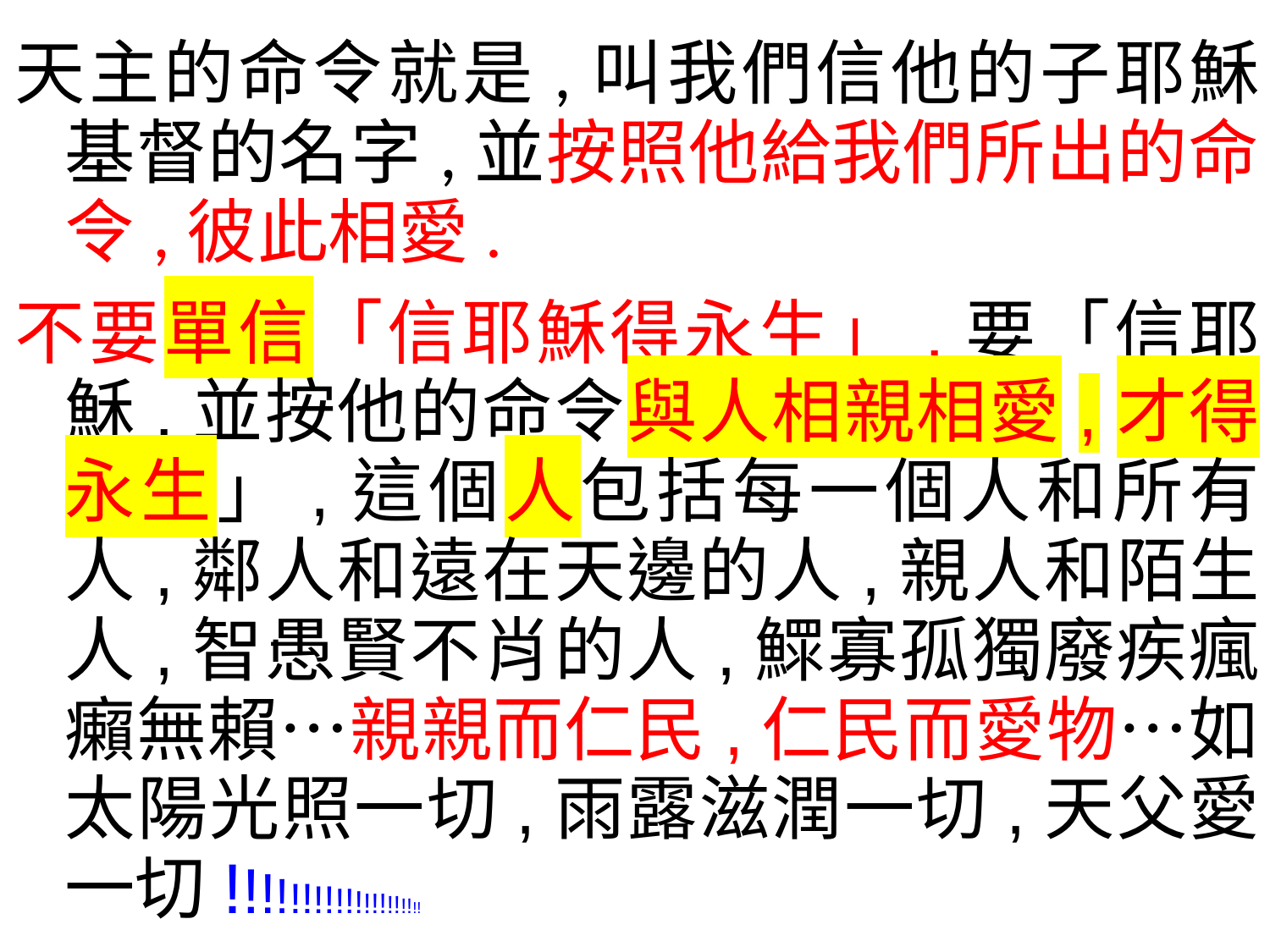

天主的命令就是,叫我們信他的子耶穌基督的名字,並按照他給我們所出的命令,彼此相愛.
不要單信「信耶穌得永生」,要「信耶穌,並按他的命令與人相親相愛,才得永生」,這個人包括每一個人和所有人,鄰人和遠在天邊的人,親人和陌生人,智愚賢不肖的人,鰥寡孤獨廢疾瘋癩無賴…親親而仁民,仁民而愛物…如太陽光照一切,雨露滋潤一切,天父愛一切!!!!!!!!!!!!!!!!!!!!